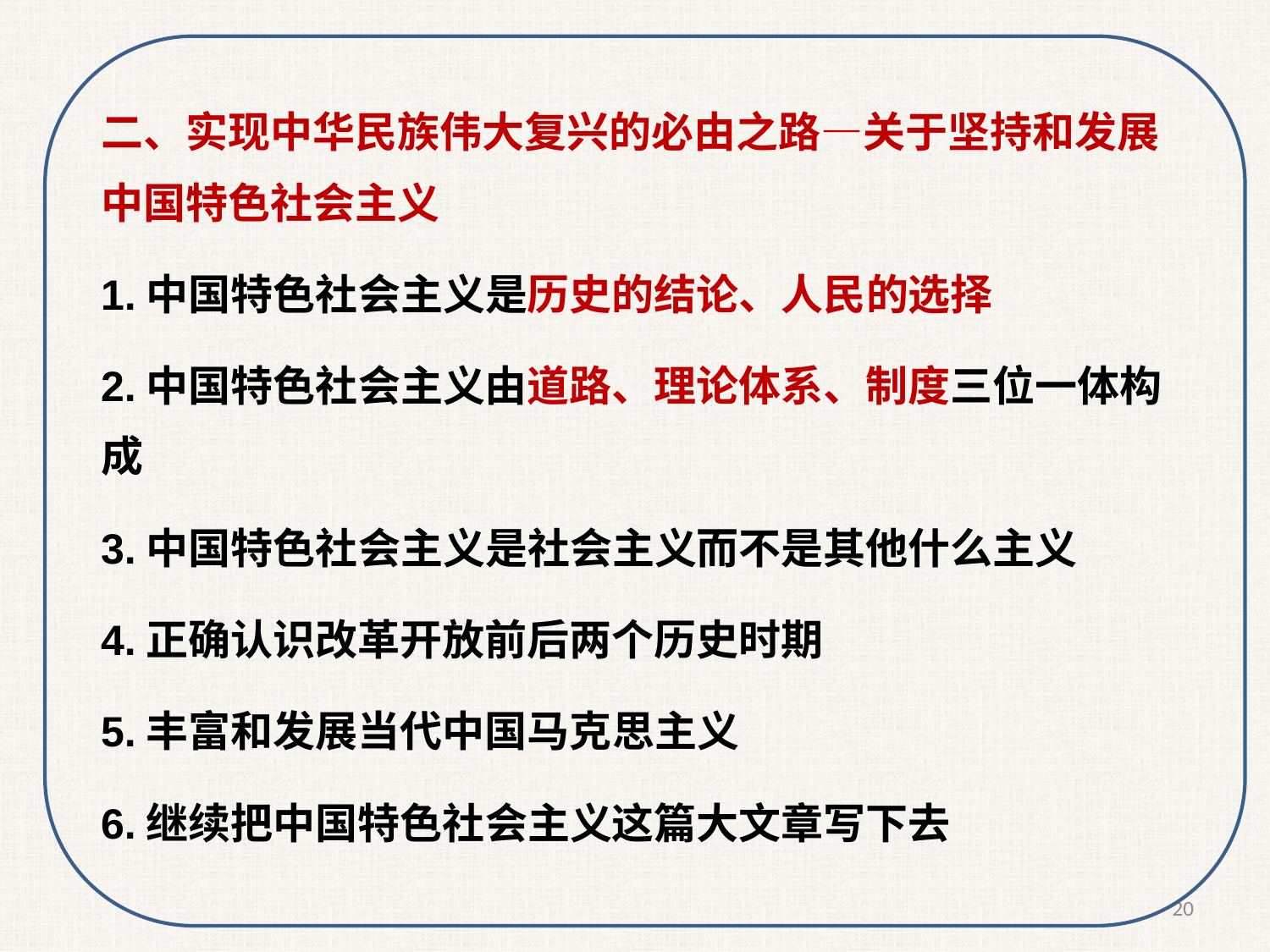

二、实现中华民族伟大复兴的必由之路—关于坚持和发展中国特色社会主义
1.中国特色社会主义是历史的结论、人民的选择
2.中国特色社会主义由道路、理论体系、制度三位一体构成
3.中国特色社会主义是社会主义而不是其他什么主义
4.正确认识改革开放前后两个历史时期
5.丰富和发展当代中国马克思主义
6.继续把中国特色社会主义这篇大文章写下去
20